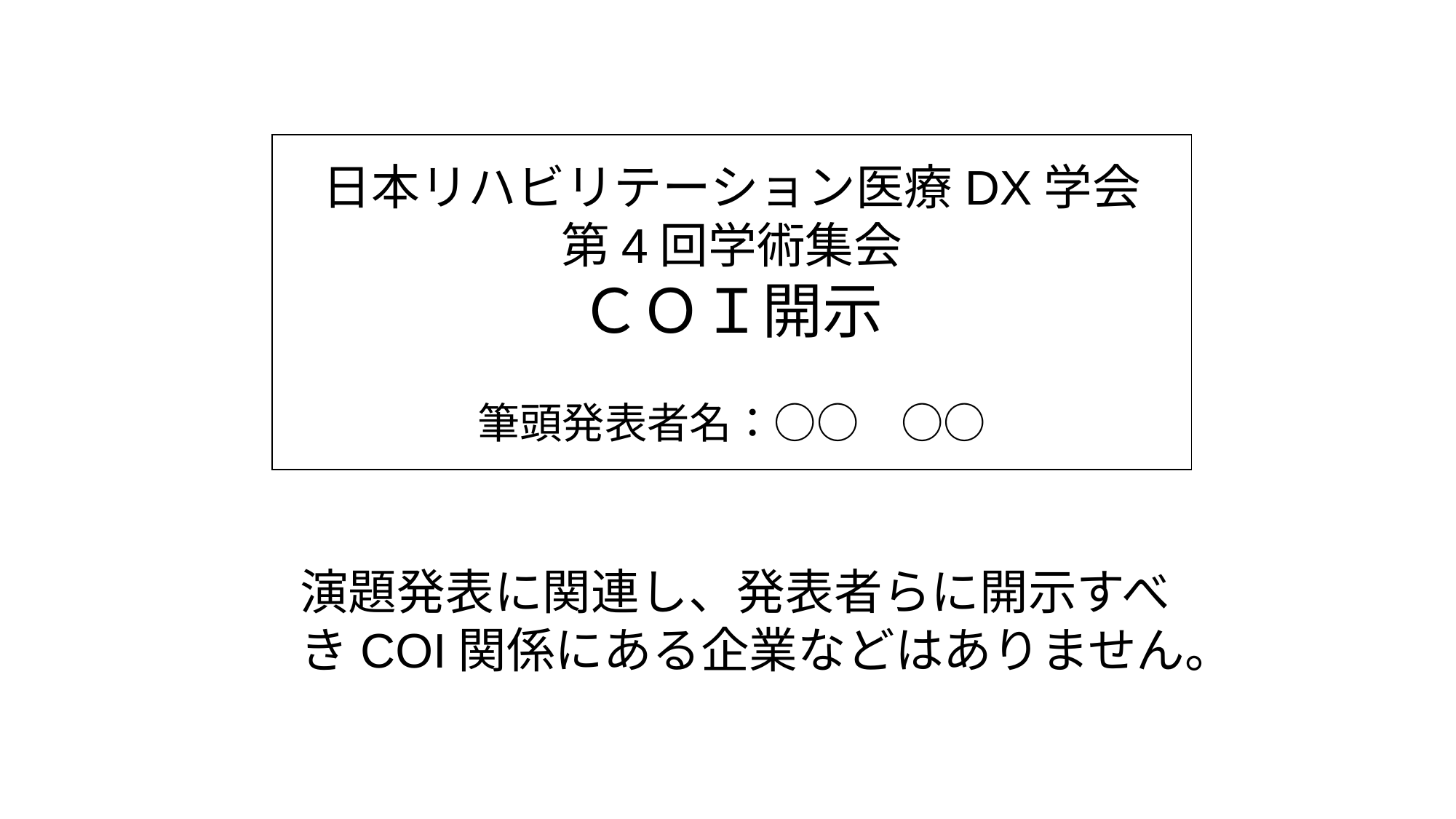

日本リハビリテーション医療DX学会
第4回学術集会
ＣＯＩ開示

筆頭発表者名：○○　○○
演題発表に関連し、発表者らに開示すべきCOI関係にある企業などはありません。